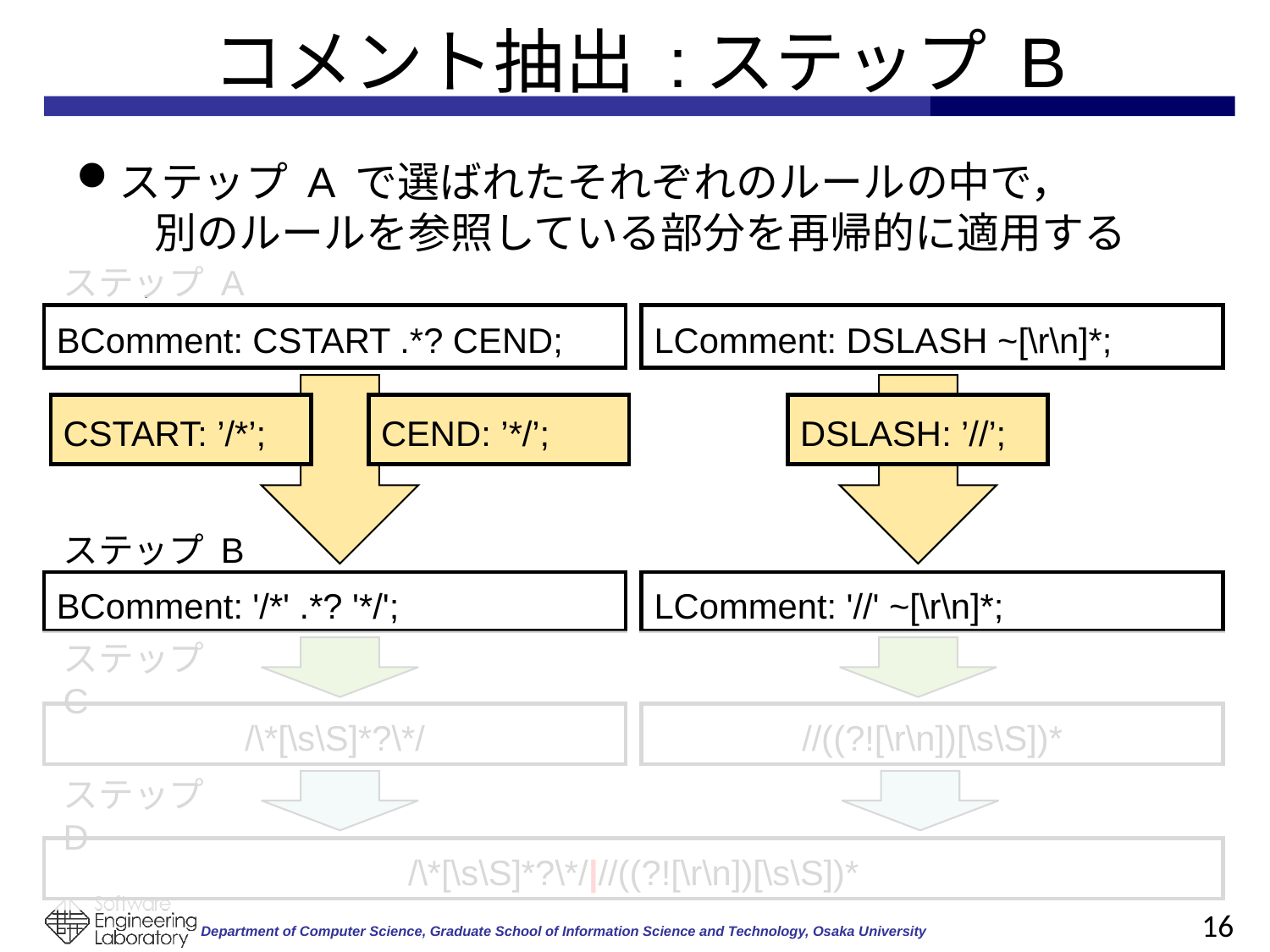

# コメント抽出 :ステップ B
ステップ A で選ばれたそれぞれのルールの中で，　　　別のルールを参照している部分を再帰的に適用する

ステップ A
BComment: CSTART .*? CEND;
LComment: DSLASH ~[\r\n]*;

CSTART: ’/*’;
CEND: ’*/’;
DSLASH: ’//’;
ステップ B
BComment: '/*' .*? '*/';
LComment: '//' ~[\r\n]*;

ステップ C
/\*[\s\S]*?\*/
//((?![\r\n])[\s\S])*

ステップ D
/\*[\s\S]*?\*/|//((?![\r\n])[\s\S])*
16